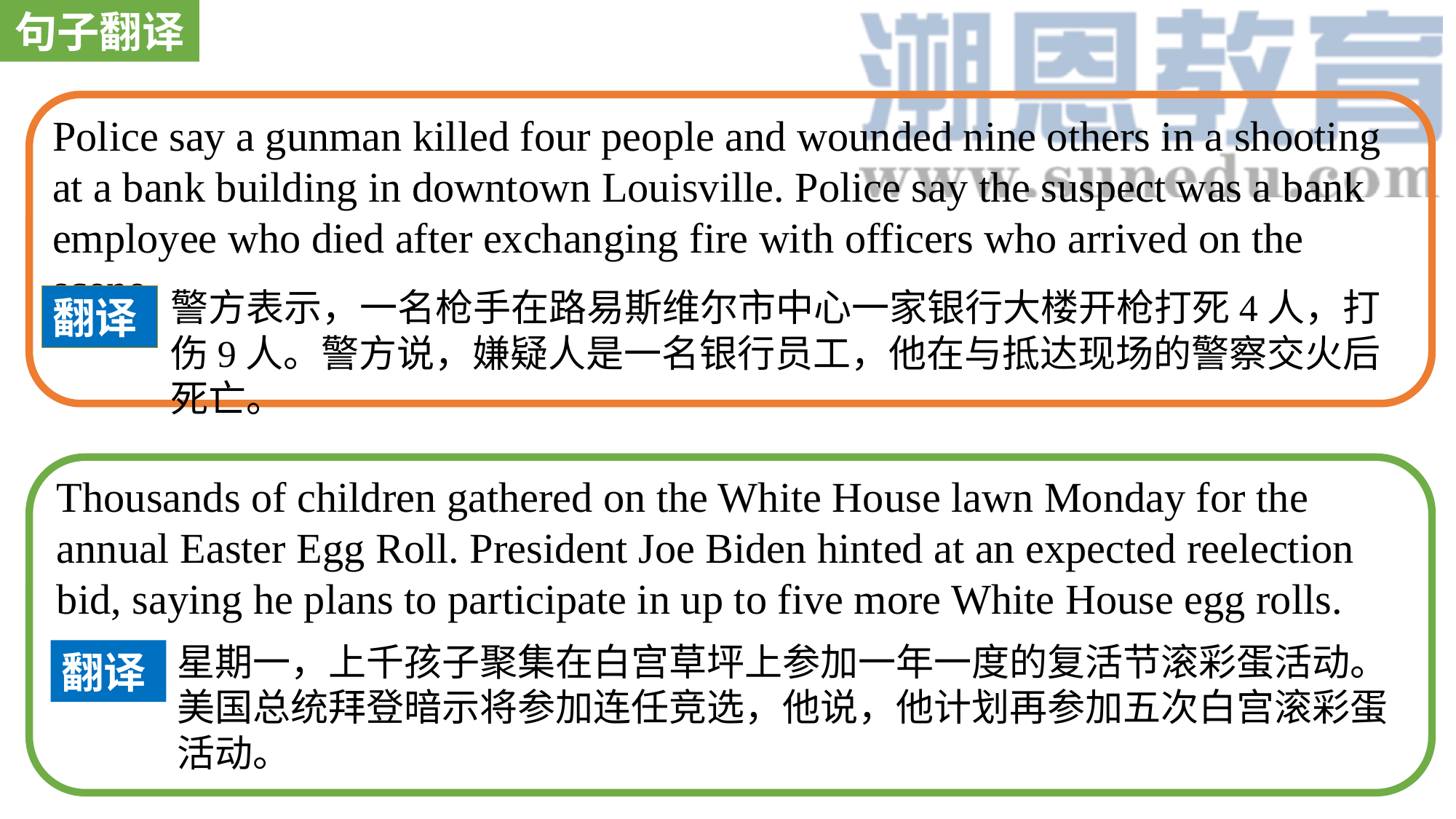

句子翻译

Police say a gunman killed four people and wounded nine others in a shooting at a bank building in downtown Louisville. Police say the suspect was a bank employee who died after exchanging fire with officers who arrived on the scene.
警方表示，一名枪手在路易斯维尔市中心一家银行大楼开枪打死4人，打伤9人。警方说，嫌疑人是一名银行员工，他在与抵达现场的警察交火后死亡。
翻译

Thousands of children gathered on the White House lawn Monday for the annual Easter Egg Roll. President Joe Biden hinted at an expected reelection bid, saying he plans to participate in up to five more White House egg rolls.
星期一，上千孩子聚集在白宫草坪上参加一年一度的复活节滚彩蛋活动。美国总统拜登暗示将参加连任竞选，他说，他计划再参加五次白宫滚彩蛋活动。
翻译